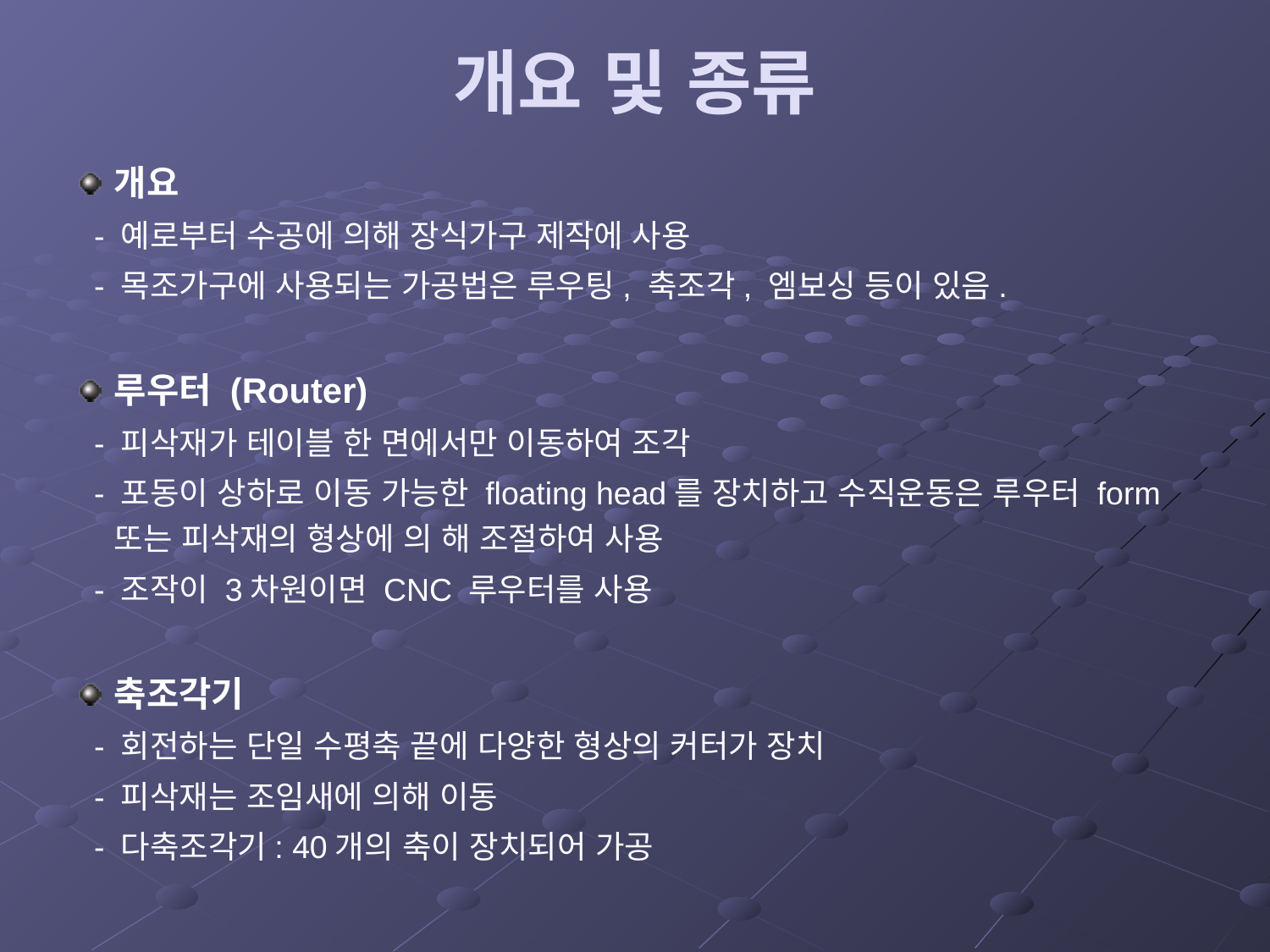

# 개요 및 종류
개요
  - 예로부터 수공에 의해 장식가구 제작에 사용
  - 목조가구에 사용되는 가공법은 루우팅, 축조각, 엠보싱 등이 있음.

루우터 (Router)
  - 피삭재가 테이블 한 면에서만 이동하여 조각
  - 포동이 상하로 이동 가능한 floating head를 장치하고 수직운동은 루우터 form 또는 피삭재의 형상에 의 해 조절하여 사용
  - 조작이 3차원이면 CNC 루우터를 사용

축조각기
  - 회전하는 단일 수평축 끝에 다양한 형상의 커터가 장치
  - 피삭재는 조임새에 의해 이동
  - 다축조각기: 40개의 축이 장치되어 가공